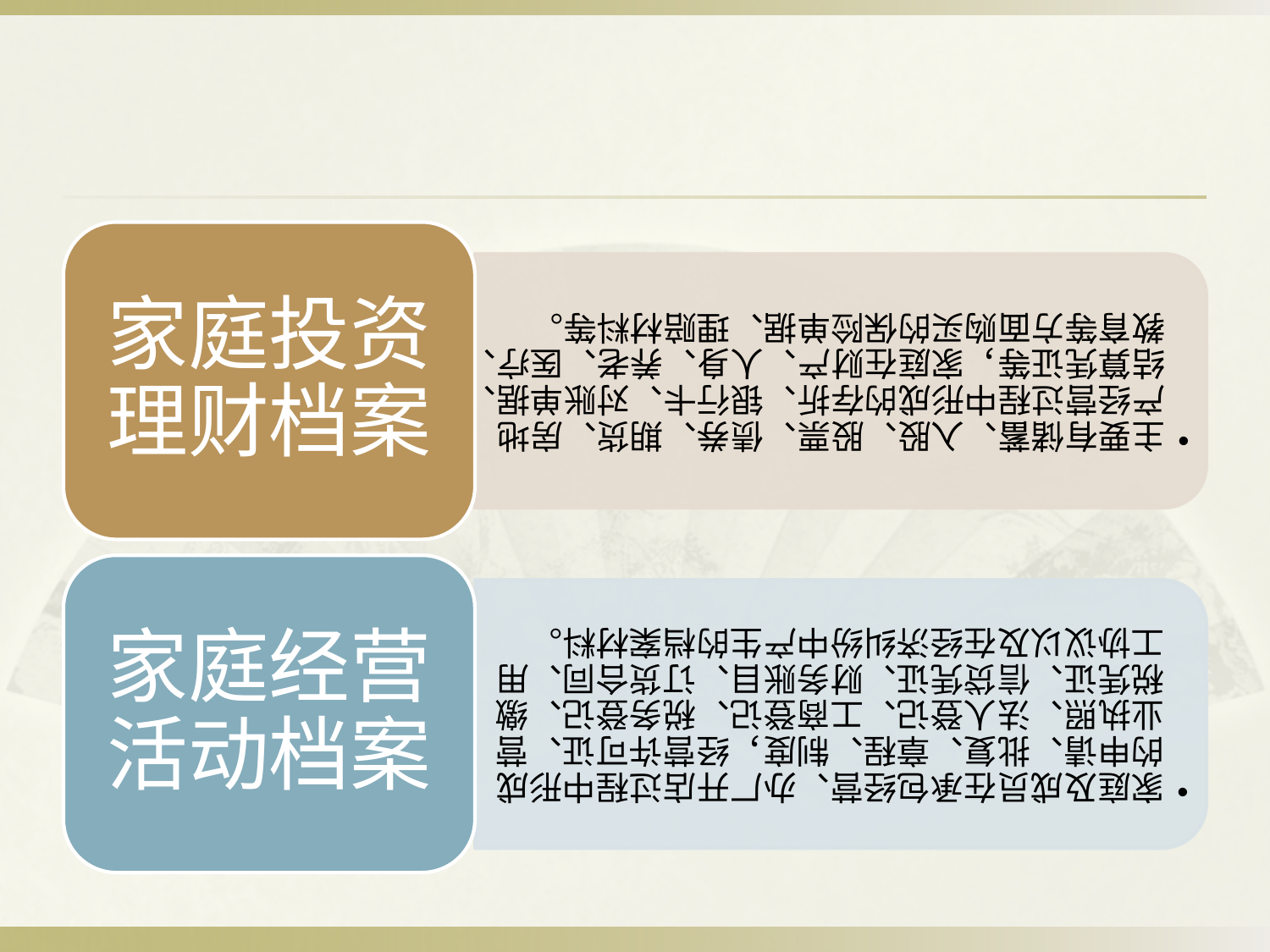

主要有储蓄、入股、股票、债券、期货、房地产经营过程中形成的存折、银行卡、对账单据、结算凭证等，家庭在财产、人身、养老、医疗、教育等方面购买的保险单据、理赔材料等。
家庭投资理财档案
家庭及成员在承包经营、办厂开店过程中形成的申请、批复、章程、制度，经营许可证、营业执照、法人登记、工商登记、税务登记、缴税凭证、信贷凭证、财务账目、订货合同、用工协议以及在经济纠纷中产生的档案材料。
家庭经营活动档案
67